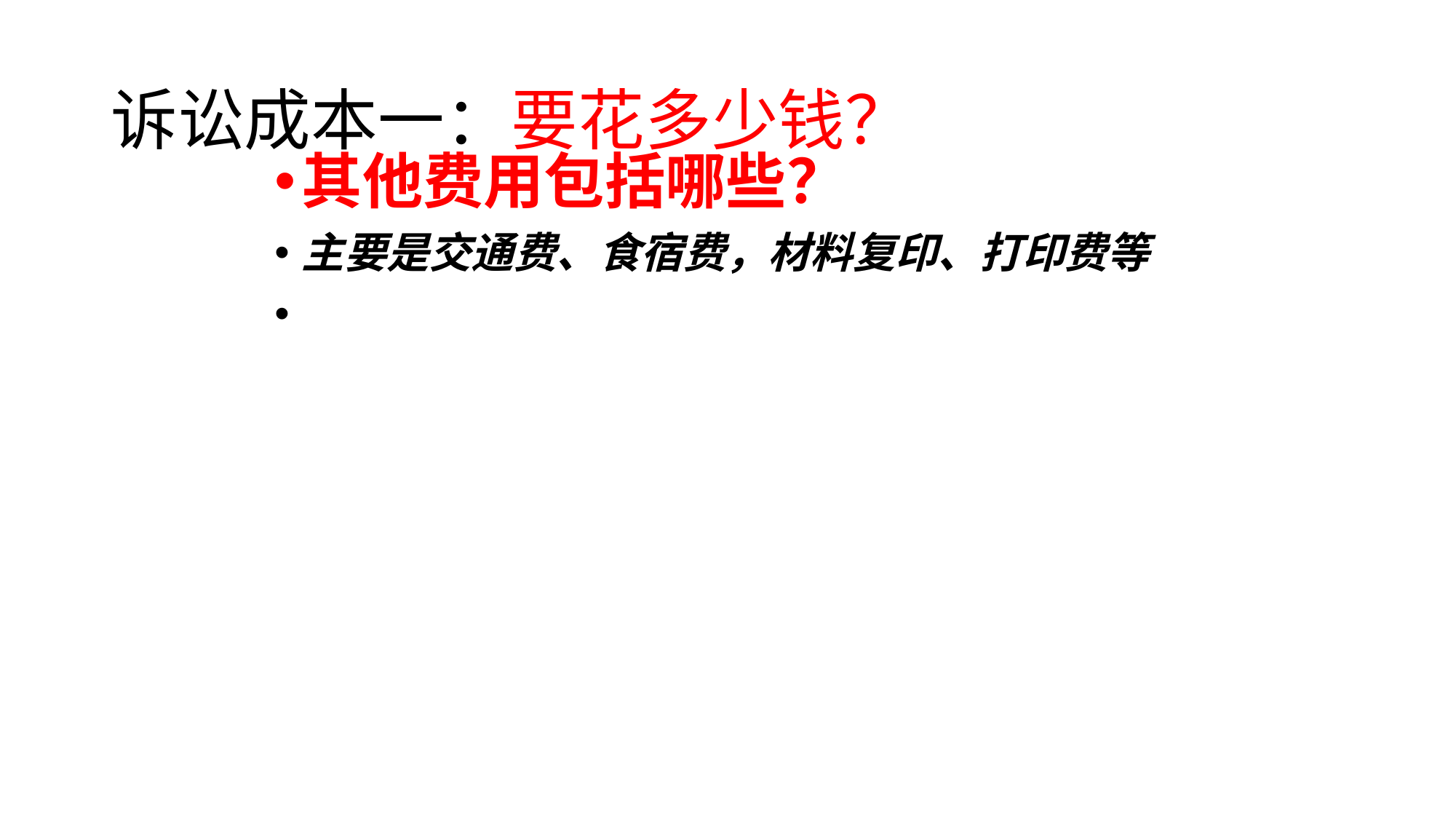

# 诉讼成本一：要花多少钱？
其他费用包括哪些？
主要是交通费、食宿费，材料复印、打印费等